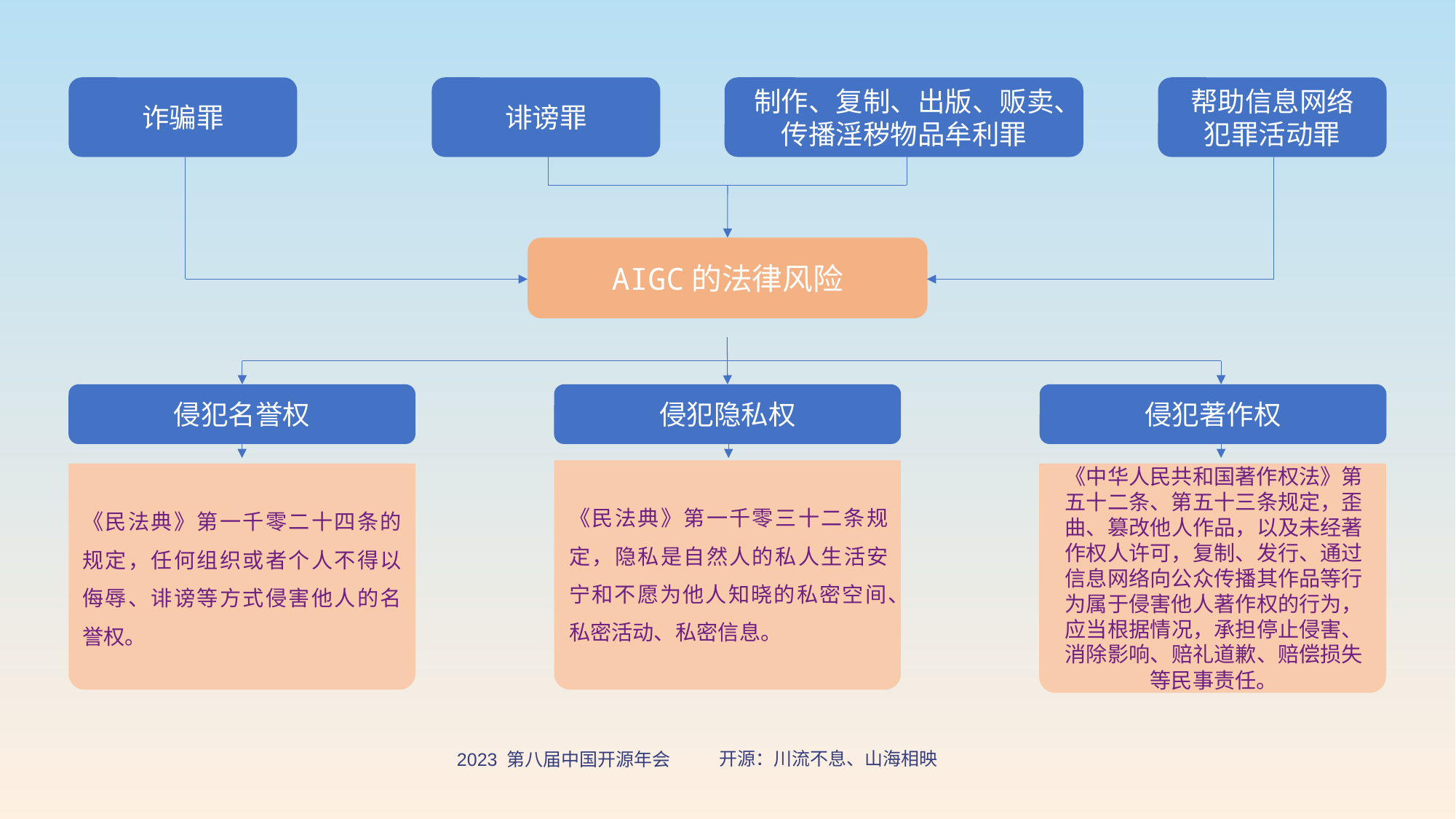

诈骗罪
诽谤罪
制作、复制、出版、贩卖、传播淫秽物品牟利罪
帮助信息网络犯罪活动罪
AIGC的法律风险
侵犯名誉权

《民法典》第一千零二十四条的规定，任何组织或者个人不得以侮辱、诽谤等方式侵害他人的名誉权。
侵犯隐私权
侵犯著作权

《中华人民共和国著作权法》第五十二条、第五十三条规定，歪曲、篡改他人作品，以及未经著作权人许可，复制、发行、通过信息网络向公众传播其作品等行为属于侵害他人著作权的行为，应当根据情况，承担停止侵害、消除影响、赔礼道歉、赔偿损失等民事责任。
《民法典》第一千零三十二条规定，隐私是自然人的私人生活安宁和不愿为他人知晓的私密空间、私密活动、私密信息。
29